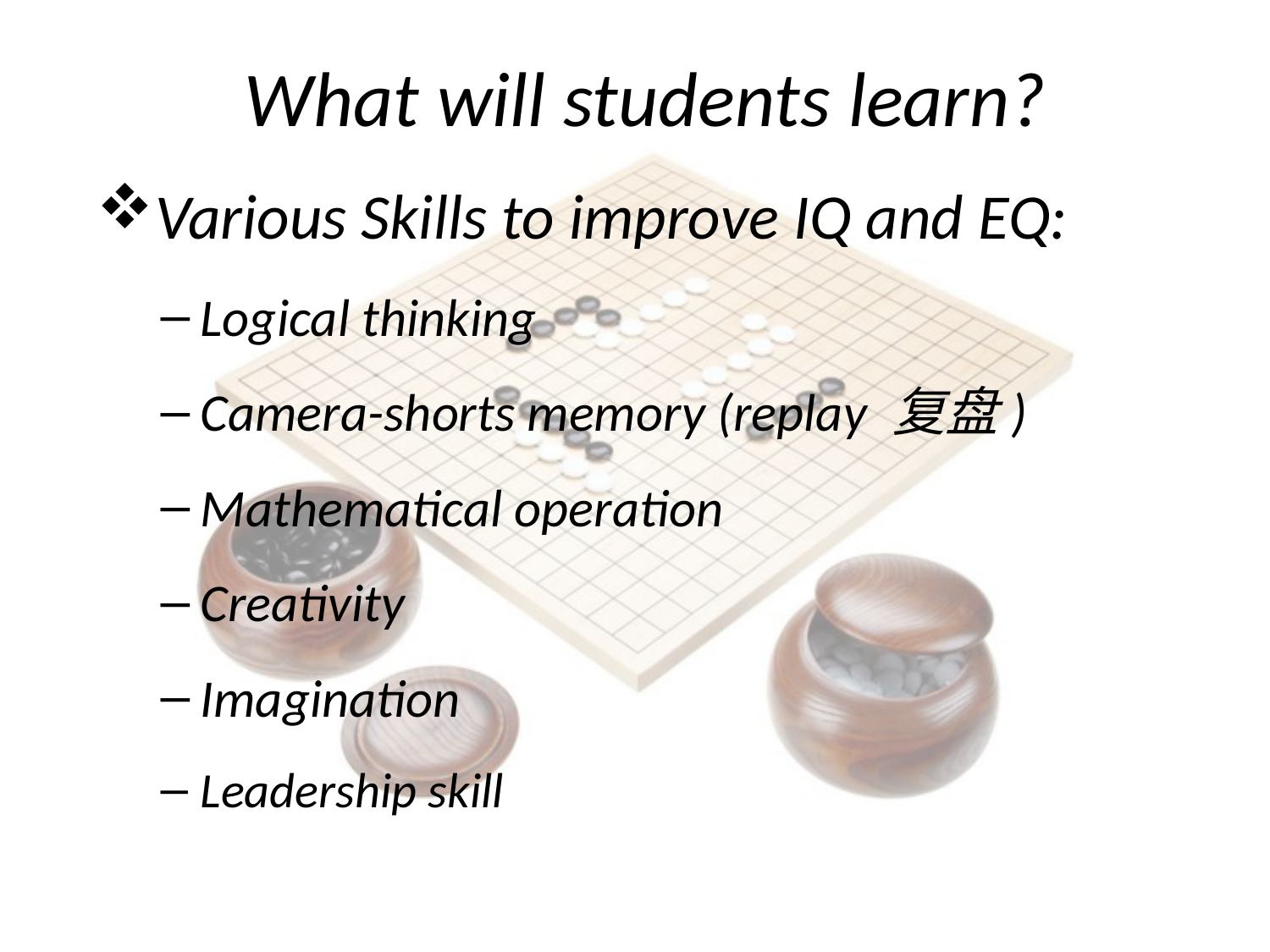

What will students learn?
Various Skills to improve IQ and EQ:
Logical thinking
Camera-shorts memory (replay 复盘)
Mathematical operation
Creativity
Imagination
Leadership skill